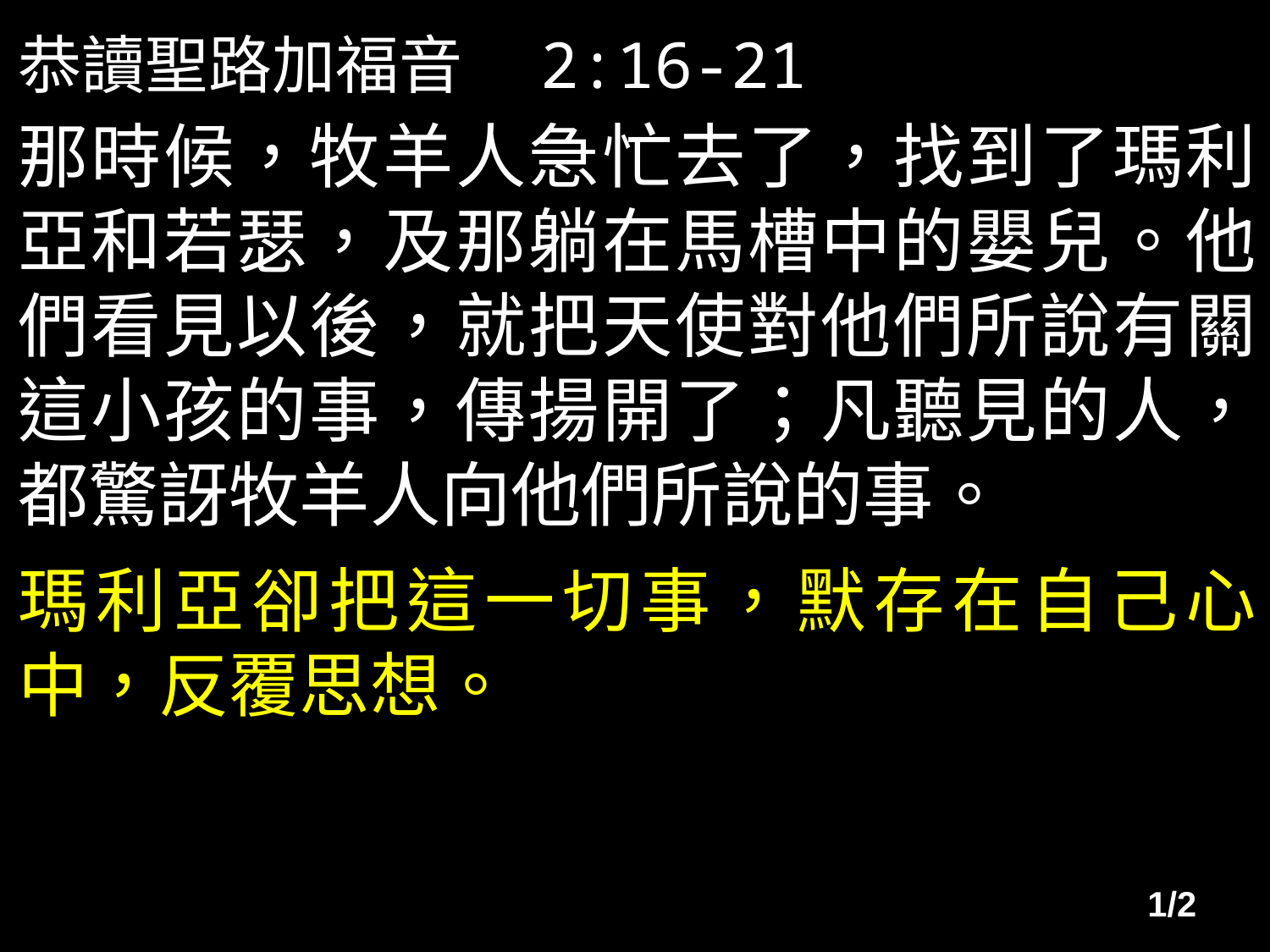

恭讀聖路加福音　2:16-21
那時候，牧羊人急忙去了，找到了瑪利亞和若瑟，及那躺在馬槽中的嬰兒。他們看見以後，就把天使對他們所說有關這小孩的事，傳揚開了；凡聽見的人，都驚訝牧羊人向他們所說的事。
瑪利亞卻把這一切事，默存在自己心中，反覆思想。
1/2